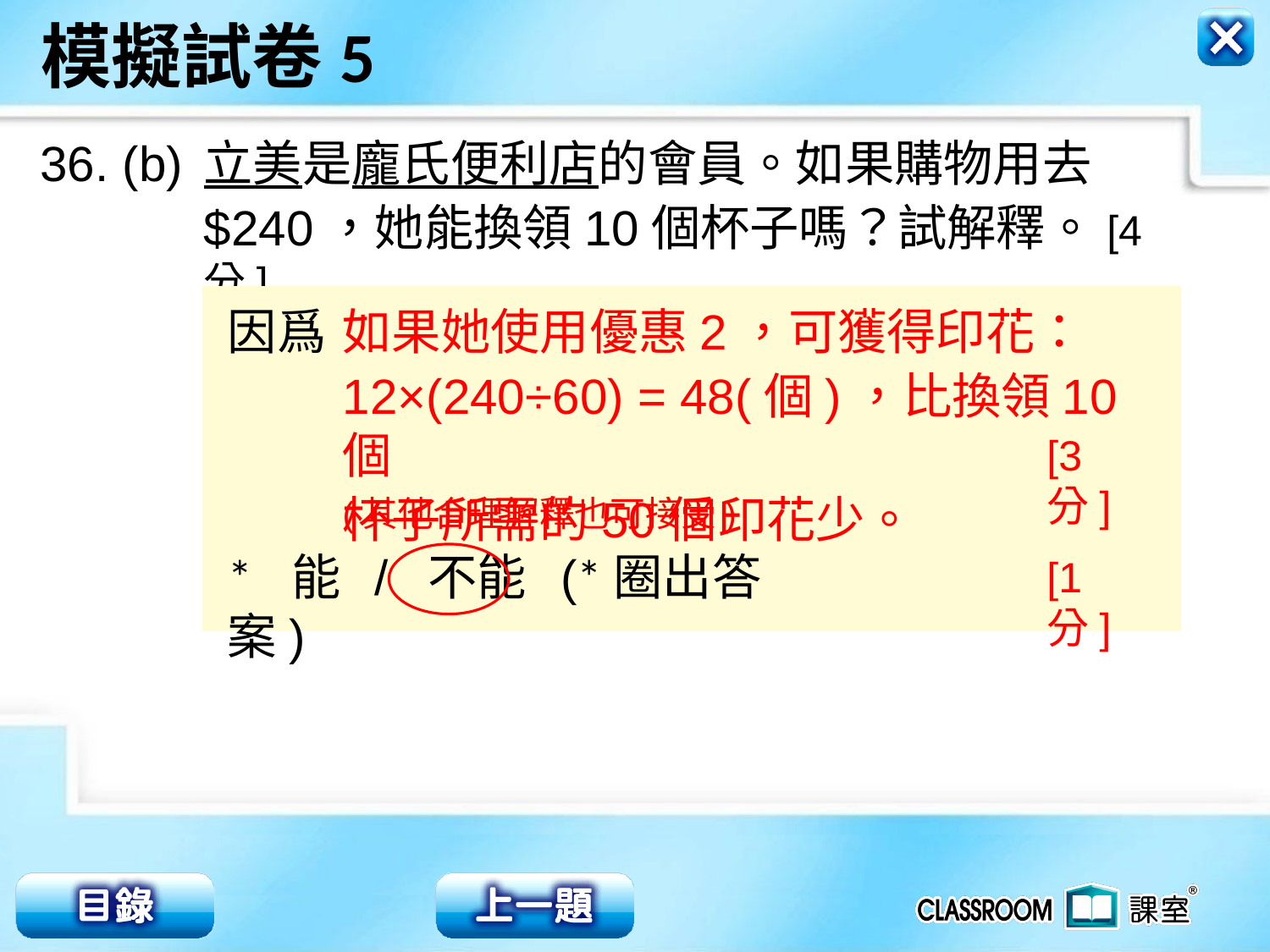

36. (b)
立美是龐氏便利店的會員。如果購物用去
$240，她能換領10個杯子嗎？試解釋。[4分]

因爲
如果她使用優惠2，可獲得印花：
12×(240÷60) = 48(個)，比換領10個
杯子所需的50個印花少。
[3分]
(其他合理解釋也可接受)
*  能  /  不能  (*圈出答案)

[1分]